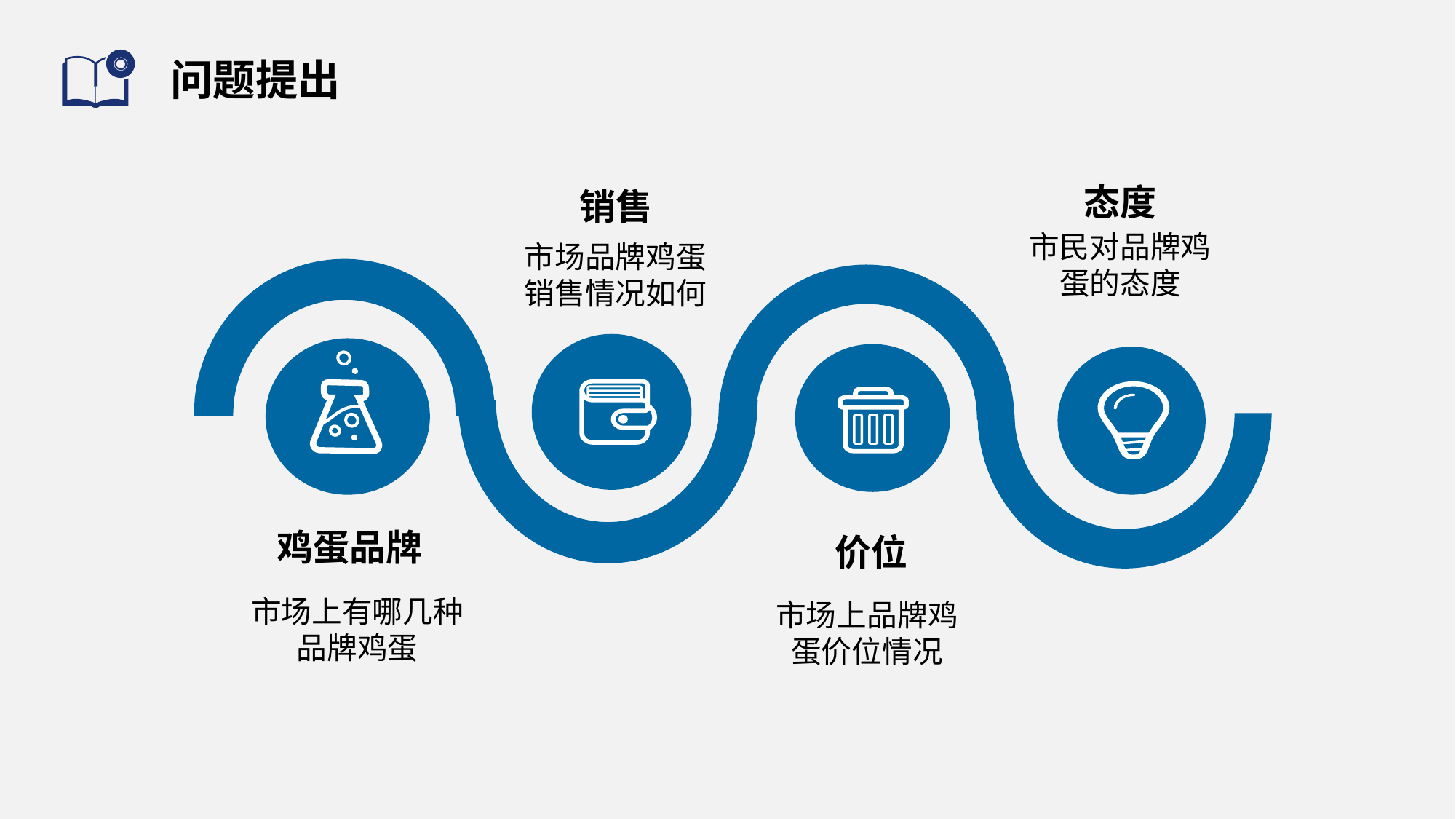

# 问题提出
销售
市场品牌鸡蛋销售情况如何
态度
市民对品牌鸡蛋的态度

鸡蛋品牌
市场上有哪几种品牌鸡蛋
价位
市场上品牌鸡蛋价位情况